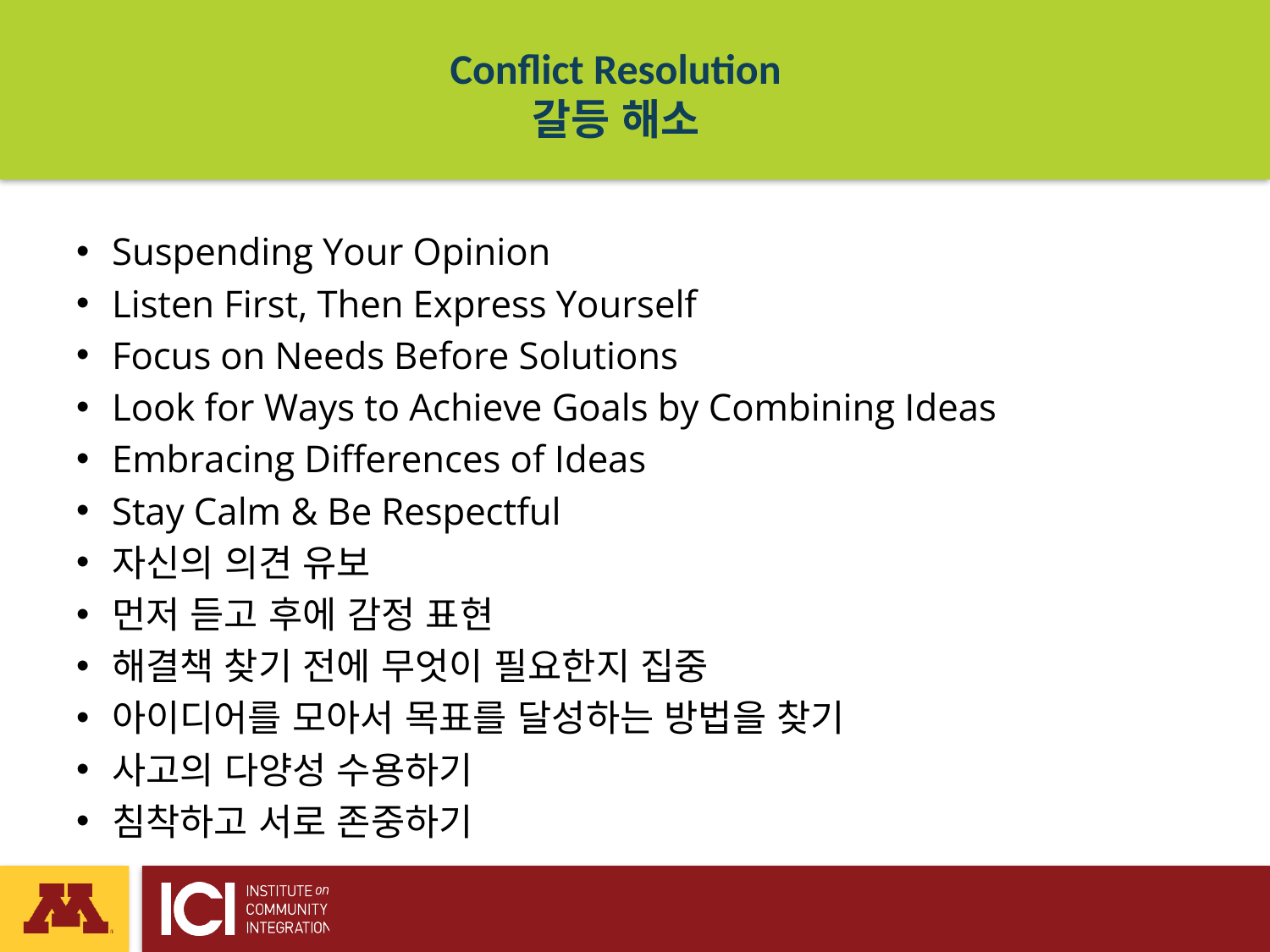

# Conflict Resolution 갈등 해소
Suspending Your Opinion
Listen First, Then Express Yourself
Focus on Needs Before Solutions
Look for Ways to Achieve Goals by Combining Ideas
Embracing Differences of Ideas
Stay Calm & Be Respectful
자신의 의견 유보
먼저 듣고 후에 감정 표현
해결책 찾기 전에 무엇이 필요한지 집중
아이디어를 모아서 목표를 달성하는 방법을 찾기
사고의 다양성 수용하기
침착하고 서로 존중하기